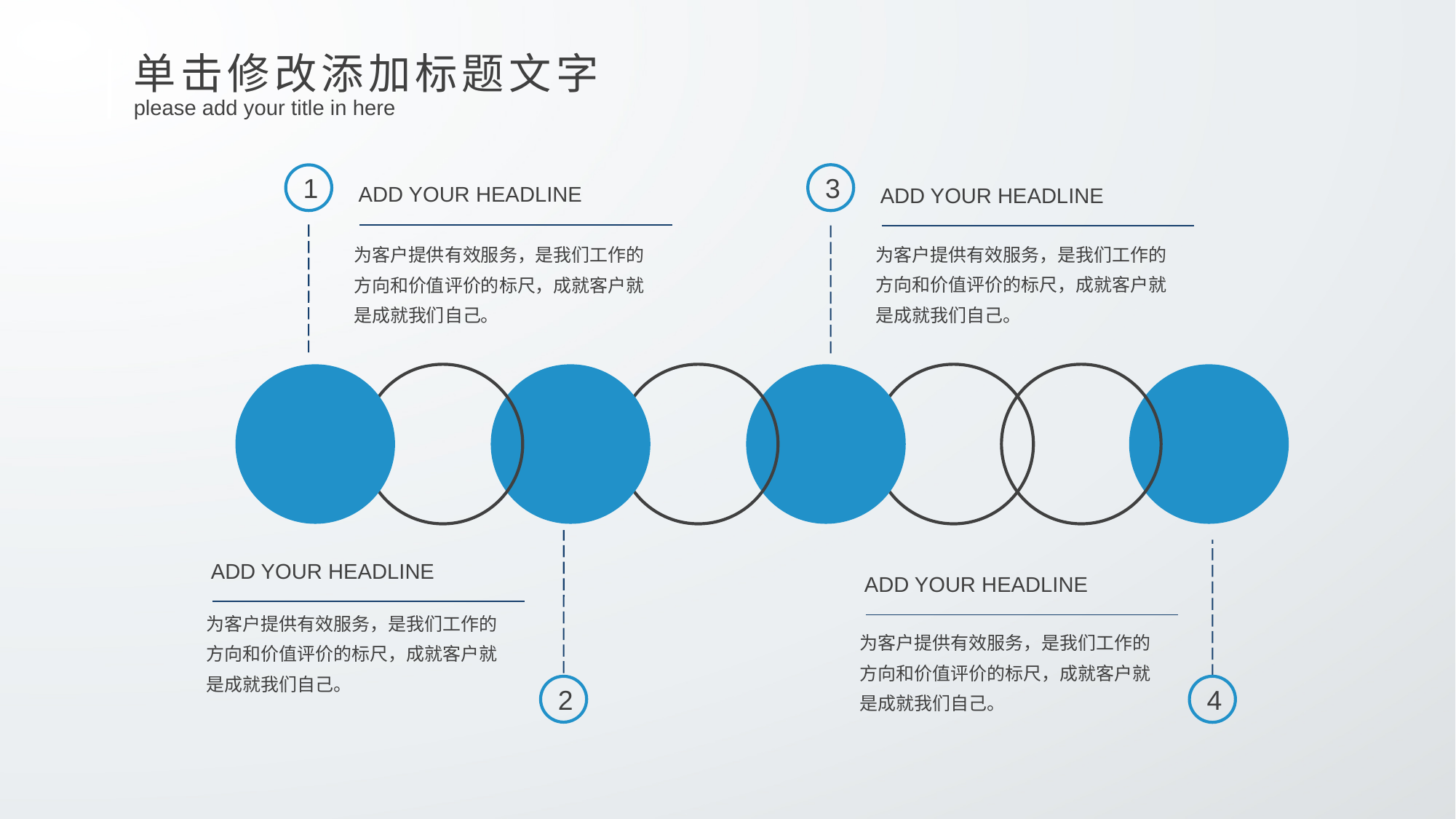

单击修改添加标题文字
please add your title in here
3

1

ADD YOUR HEADLINE

为客户提供有效服务，是我们工作的方向和价值评价的标尺，成就客户就是成就我们自己。
ADD YOUR HEADLINE

为客户提供有效服务，是我们工作的方向和价值评价的标尺，成就客户就是成就我们自己。

2

4
ADD YOUR HEADLINE
为客户提供有效服务，是我们工作的方向和价值评价的标尺，成就客户就是成就我们自己。

ADD YOUR HEADLINE

为客户提供有效服务，是我们工作的方向和价值评价的标尺，成就客户就是成就我们自己。